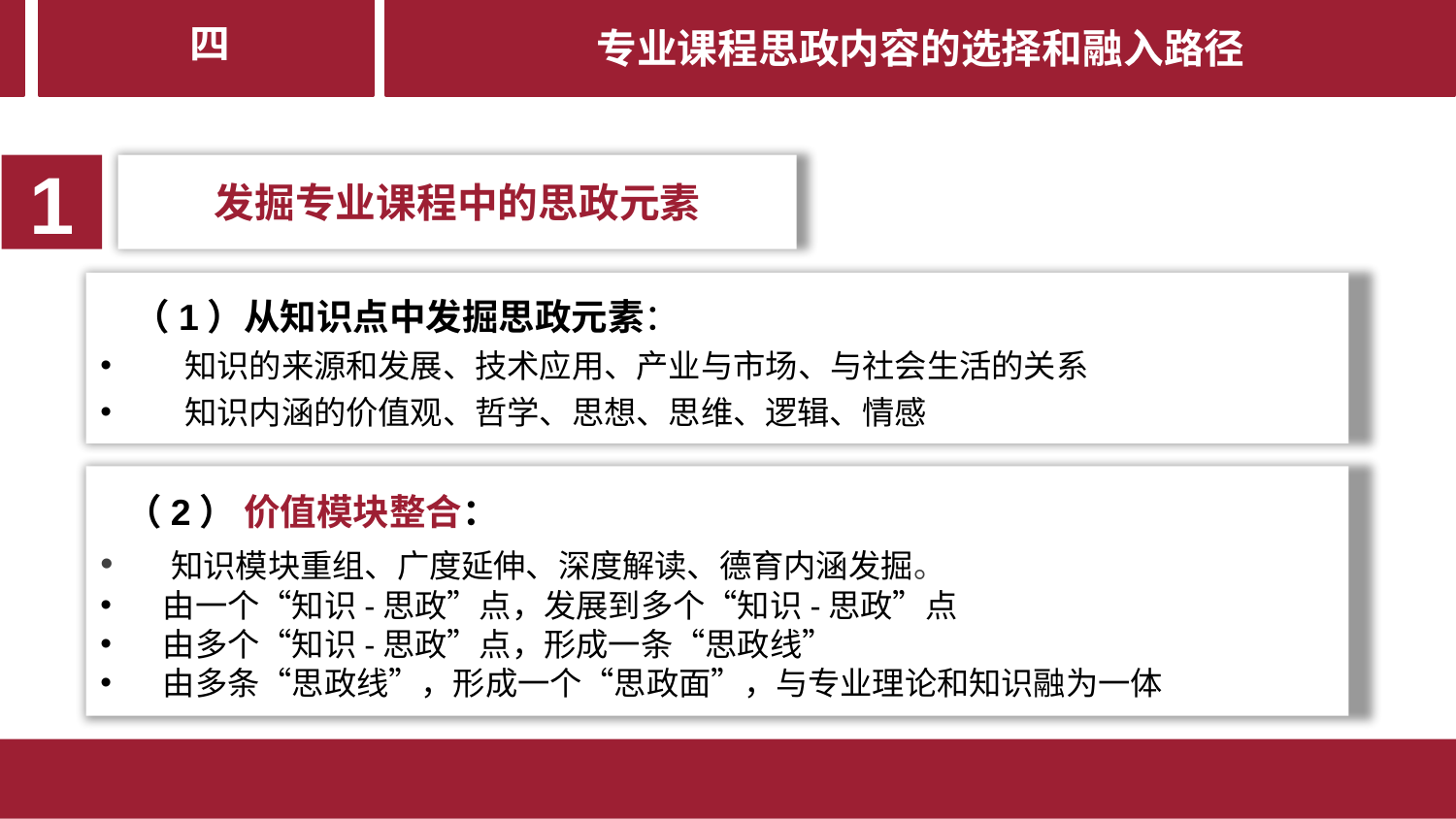

专业课程思政内容的选择和融入路径
第四部分
四
1
发掘专业课程中的思政元素
   （1）从知识点中发掘思政元素：
         知识的来源和发展、技术应用、产业与市场、与社会生活的关系
         知识内涵的价值观、哲学、思想、思维、逻辑、情感
  （2） 价值模块整合：
      知识模块重组、广度延伸、深度解读、德育内涵发掘。
      由一个“知识-思政”点，发展到多个“知识-思政”点
      由多个“知识-思政”点，形成一条“思政线”
      由多条“思政线”，形成一个“思政面”，与专业理论和知识融为一体